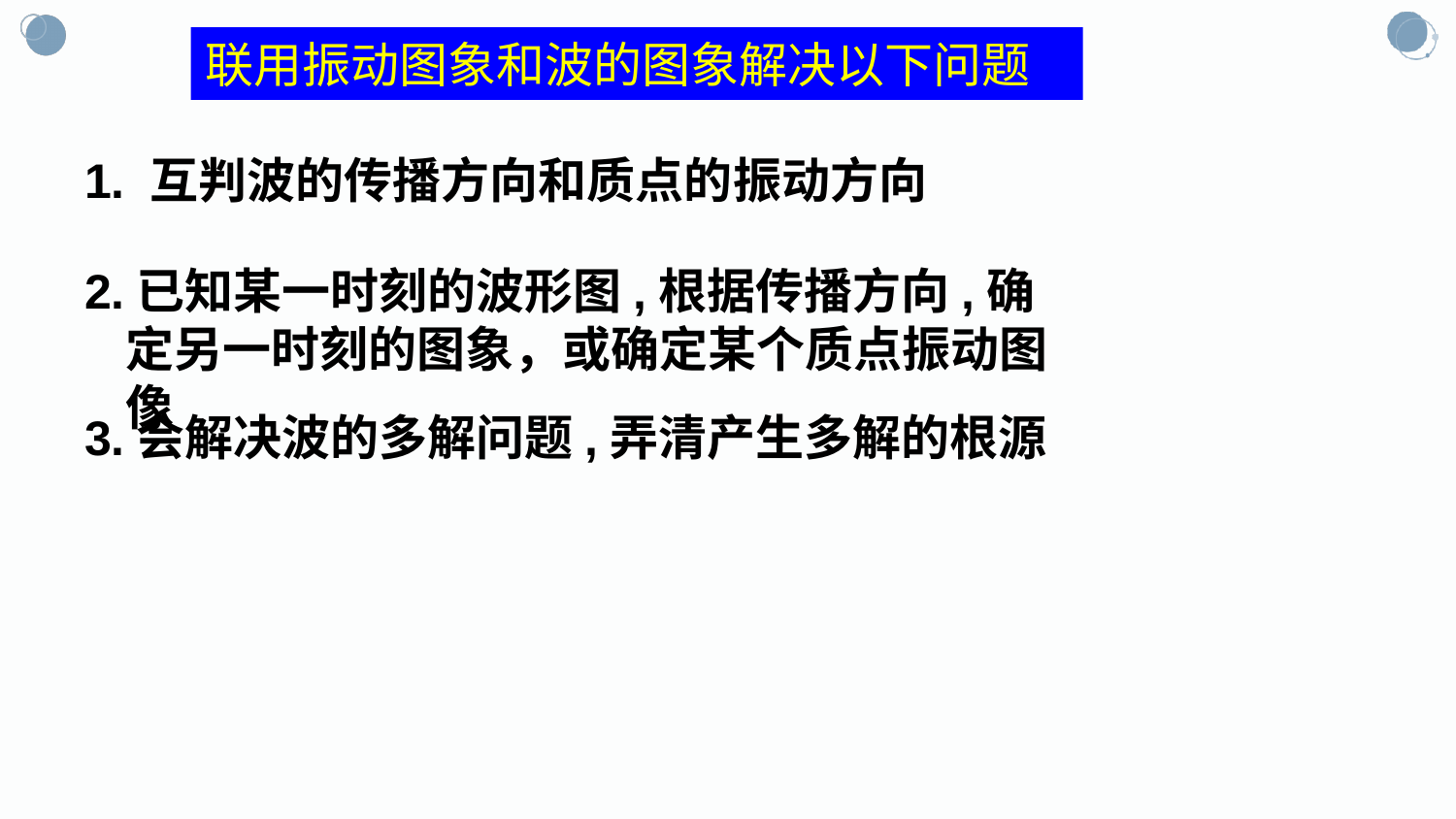

联用振动图象和波的图象解决以下问题
1. 互判波的传播方向和质点的振动方向
2.已知某一时刻的波形图,根据传播方向,确定另一时刻的图象，或确定某个质点振动图像
3.会解决波的多解问题,弄清产生多解的根源